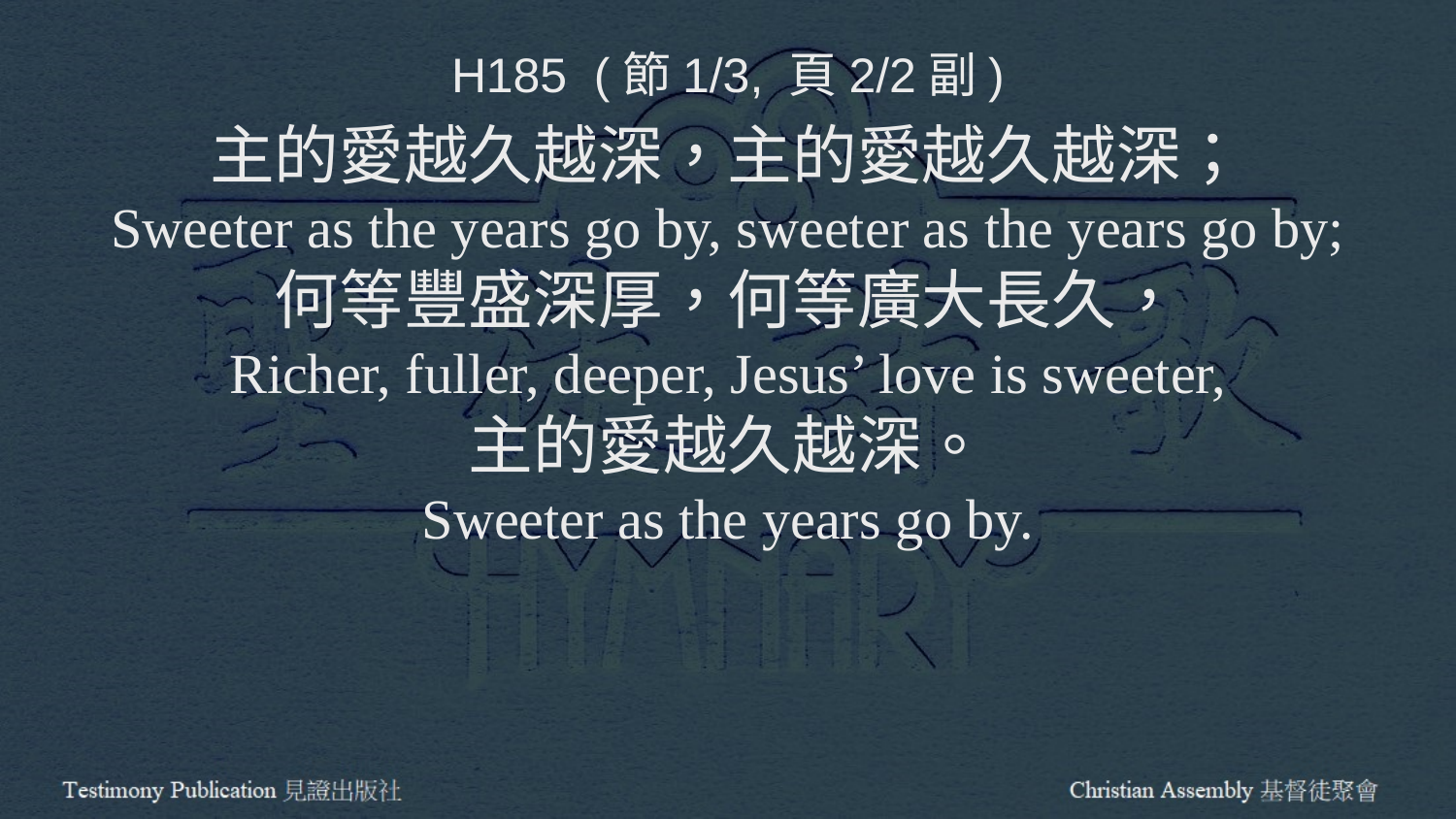

H185  (節1/3, 頁2/2副)
主的愛越久越深，主的愛越久越深；
Sweeter as the years go by, sweeter as the years go by;
何等豐盛深厚，何等廣大長久，
Richer, fuller, deeper, Jesus’ love is sweeter,
主的愛越久越深。
Sweeter as the years go by.